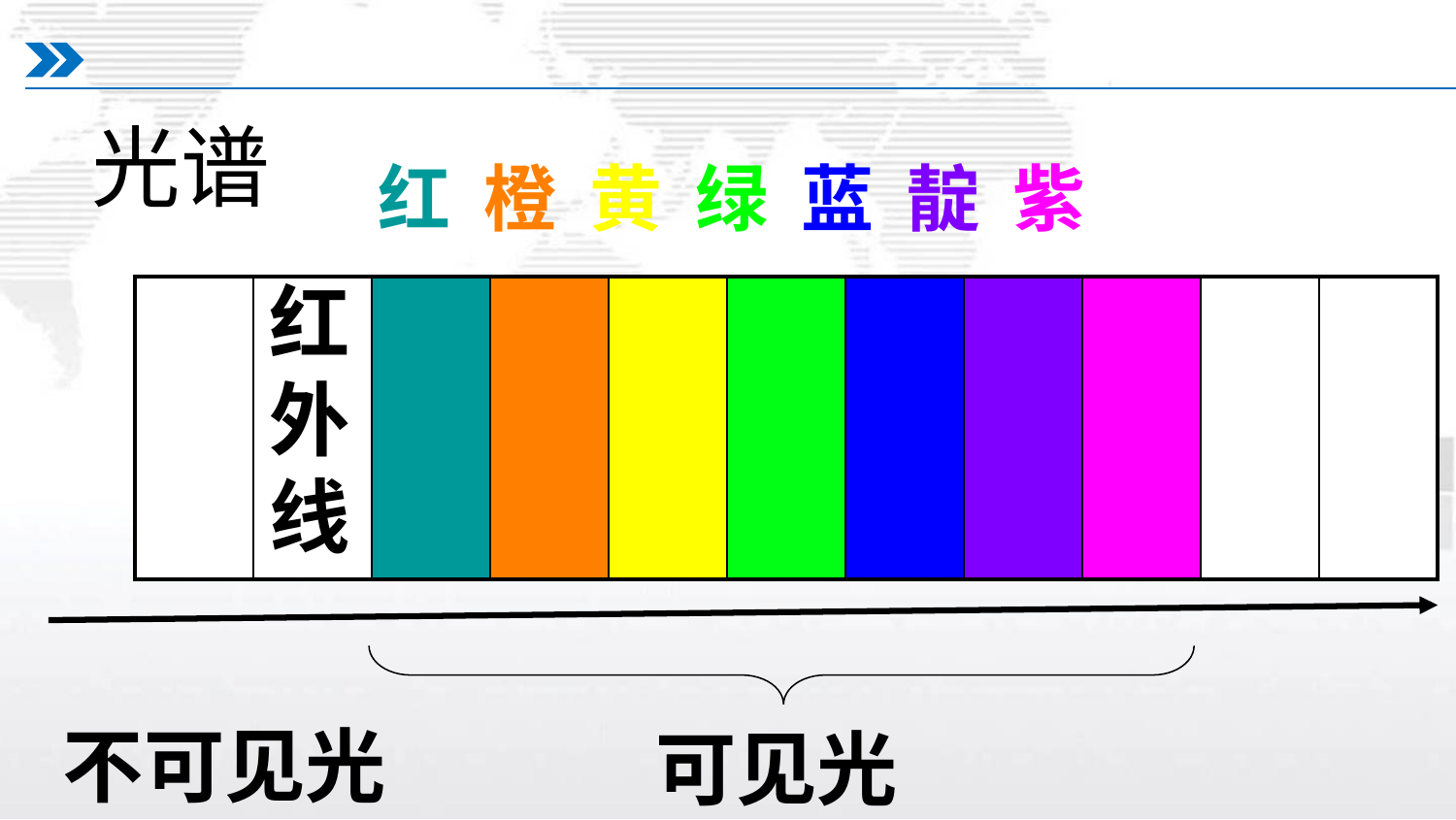

光谱
红  橙  黄  绿  蓝  靛  紫
红外线
|  |  |  |  |  |  |  |  |  |  |  |
| --- | --- | --- | --- | --- | --- | --- | --- | --- | --- | --- |

可见光
不可见光